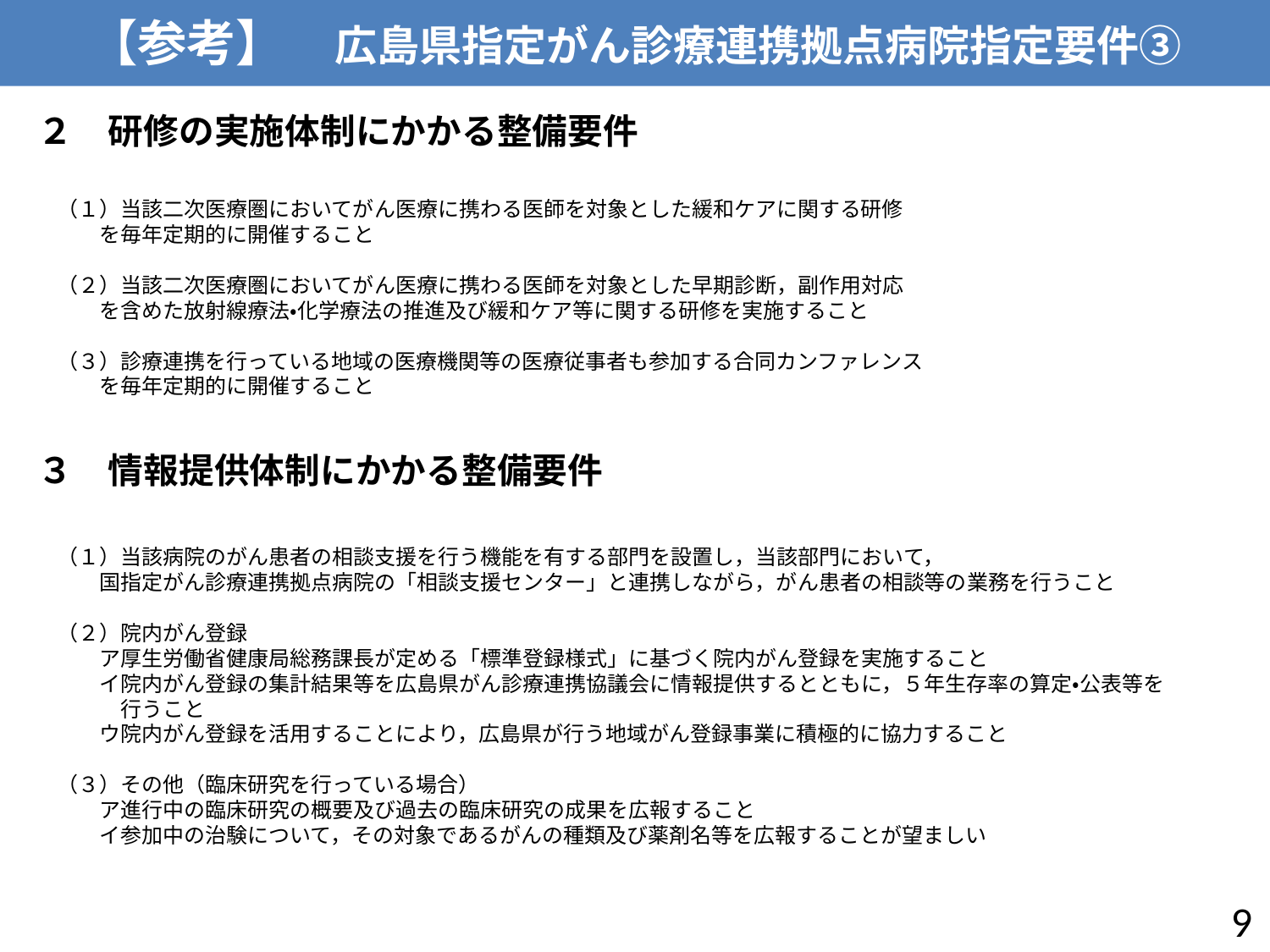

【参考】　広島県指定がん診療連携拠点病院指定要件③
２　研修の実施体制にかかる整備要件
（１）当該二次医療圏においてがん医療に携わる医師を対象とした緩和ケアに関する研修
　　を毎年定期的に開催すること

（２）当該二次医療圏においてがん医療に携わる医師を対象とした早期診断，副作用対応
　　を含めた放射線療法・化学療法の推進及び緩和ケア等に関する研修を実施すること

（３）診療連携を行っている地域の医療機関等の医療従事者も参加する合同カンファレンス
　　を毎年定期的に開催すること
３　情報提供体制にかかる整備要件
（１）当該病院のがん患者の相談支援を行う機能を有する部門を設置し，当該部門において，
　　国指定がん診療連携拠点病院の「相談支援センター」と連携しながら，がん患者の相談等の業務を行うこと

（２）院内がん登録
　　ア厚生労働省健康局総務課長が定める「標準登録様式」に基づく院内がん登録を実施すること
　　イ院内がん登録の集計結果等を広島県がん診療連携協議会に情報提供するとともに，５年生存率の算定・公表等を
　　　行うこと
　　ウ院内がん登録を活用することにより，広島県が行う地域がん登録事業に積極的に協力すること

（３）その他（臨床研究を行っている場合）
　　ア進行中の臨床研究の概要及び過去の臨床研究の成果を広報すること
　　イ参加中の治験について，その対象であるがんの種類及び薬剤名等を広報することが望ましい
9